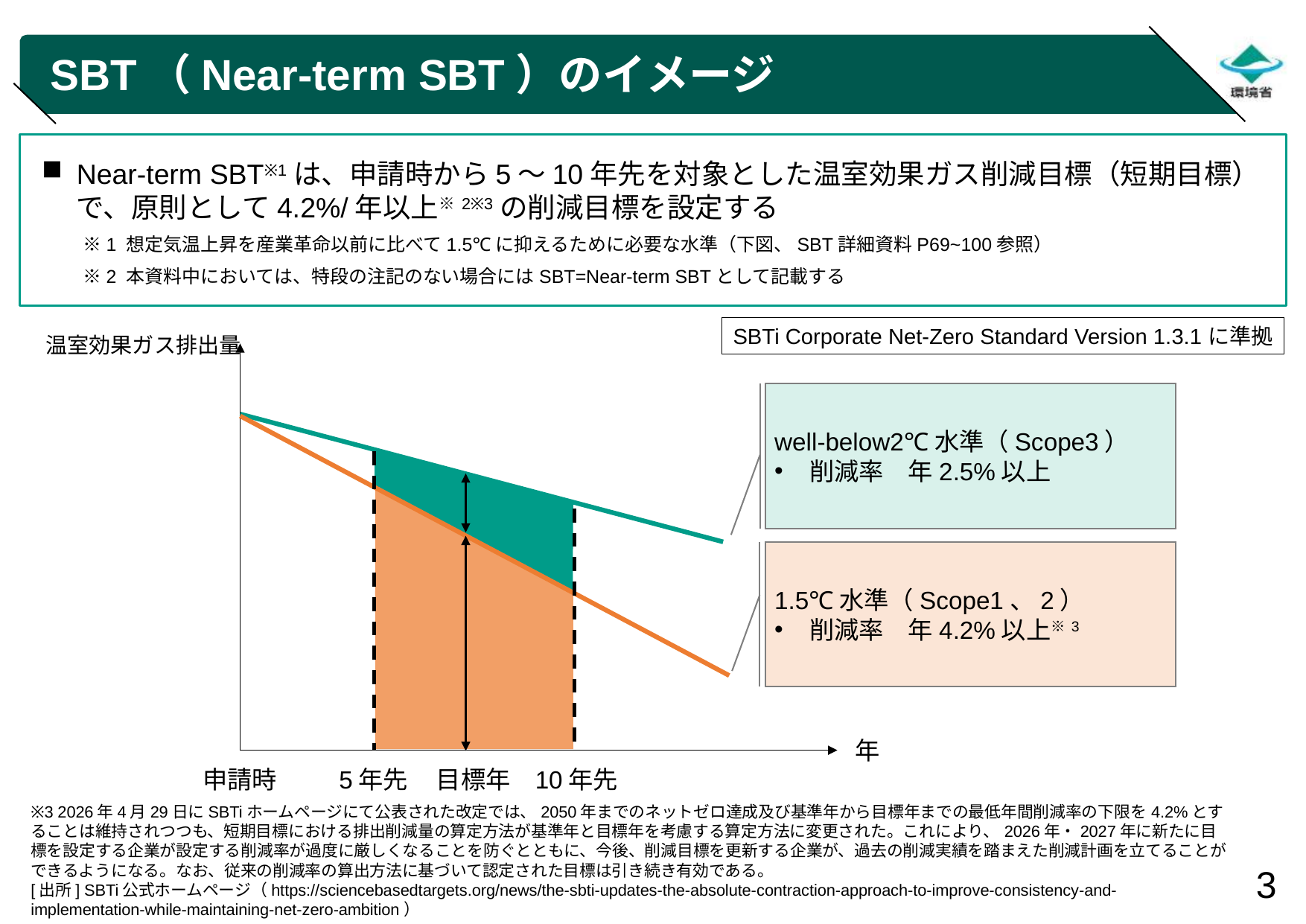

# SBT（Near-term SBT）のイメージ
Near-term SBT※1は、申請時から5〜10年先を対象とした温室効果ガス削減目標（短期目標）で、原則として4.2%/年以上※2※3の削減目標を設定する
　　 ※1 想定気温上昇を産業革命以前に比べて1.5℃に抑えるために必要な水準（下図、SBT詳細資料P69~100参照）
　 　※2 本資料中においては、特段の注記のない場合にはSBT=Near-term SBTとして記載する
SBTi Corporate Net-Zero Standard Version 1.3.1に準拠
温室効果ガス排出量

年
申請時
5年先
目標年
10年先

well‑below2℃水準（Scope3）
削減率　年2.5%以上

1.5℃水準（Scope1、2）
削減率　年4.2%以上※3
※3 2026年4月29日にSBTiホームページにて公表された改定では、2050年までのネットゼロ達成及び基準年から目標年までの最低年間削減率の下限を4.2%とすることは維持されつつも、短期目標における排出削減量の算定方法が基準年と目標年を考慮する算定方法に変更された。これにより、2026年・2027年に新たに目標を設定する企業が設定する削減率が過度に厳しくなることを防ぐとともに、今後、削減目標を更新する企業が、過去の削減実績を踏まえた削減計画を立てることができるようになる。なお、従来の削減率の算出方法に基づいて認定された目標は引き続き有効である。
[出所] SBTi公式ホームページ（https://sciencebasedtargets.org/news/the-sbti-updates-the-absolute-contraction-approach-to-improve-consistency-and-implementation-while-maintaining-net-zero-ambition）